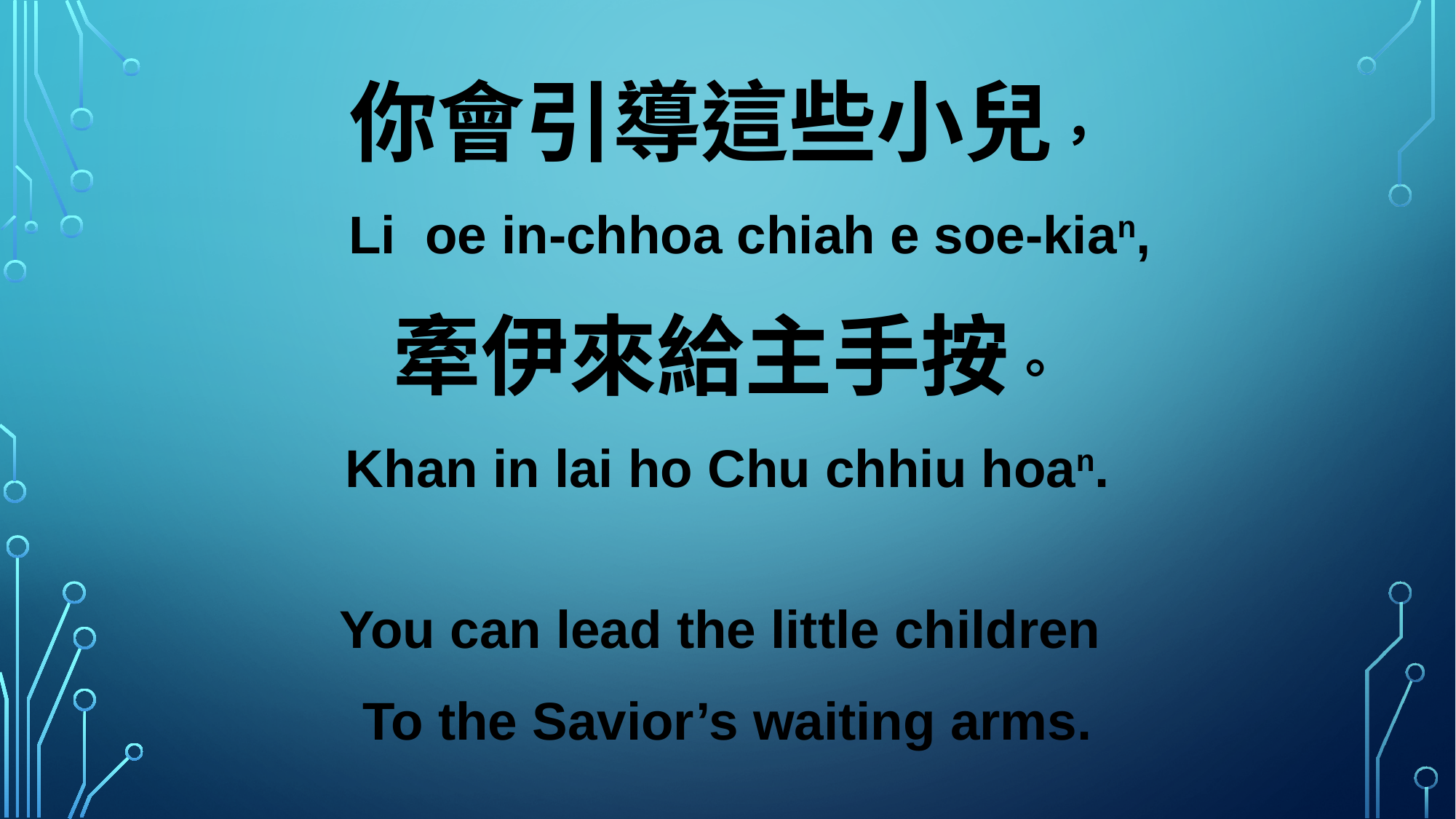

你會引導這些小兒，
   Li  oe in-chhoa chiah e soe-kian,
牽伊來給主手按。
Khan in lai ho Chu chhiu hoan.

You can lead the little children
To the Savior’s waiting arms.